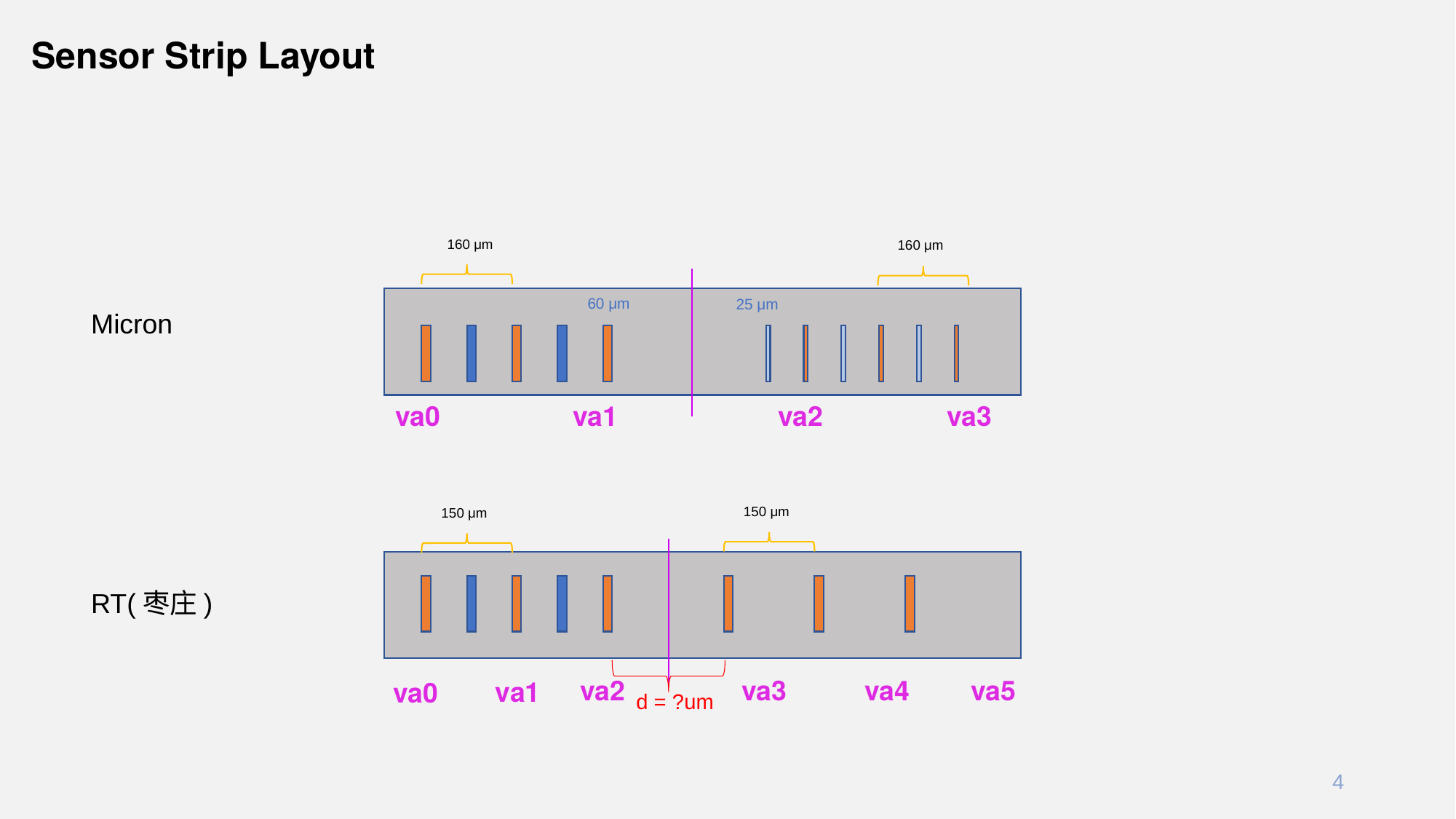

# Sensor Strip Layout

160 μm
160 μm

60 μm
25 μm

Micron
va0
va1
va2
va3

150 μm

150 μm

RT(枣庄)

va2
va3
va4
va5
va1
va0
d = ?um
4